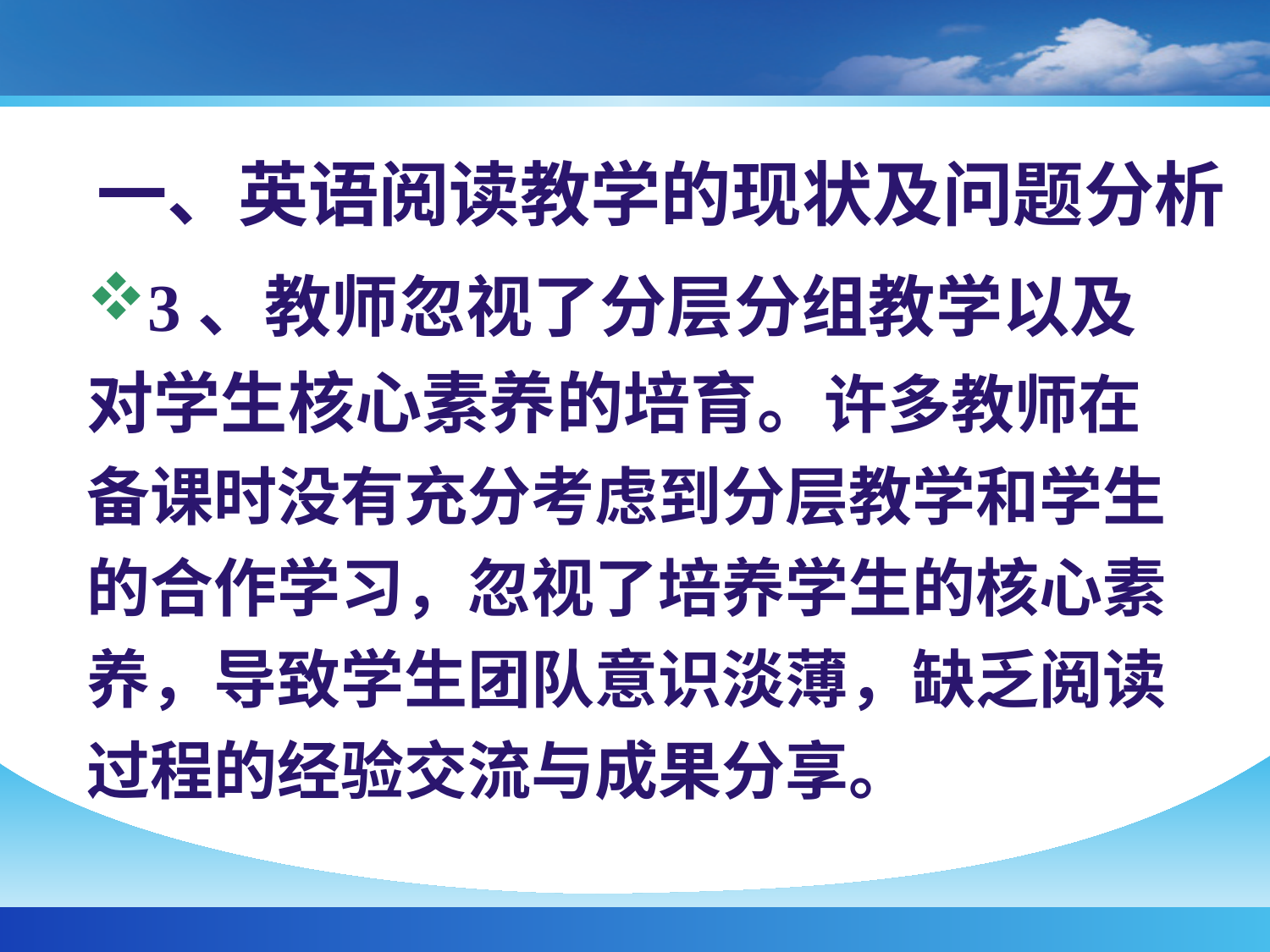

一、英语阅读教学的现状及问题分析
3、教师忽视了分层分组教学以及对学生核心素养的培育。许多教师在备课时没有充分考虑到分层教学和学生的合作学习，忽视了培养学生的核心素养，导致学生团队意识淡薄，缺乏阅读过程的经验交流与成果分享。
22